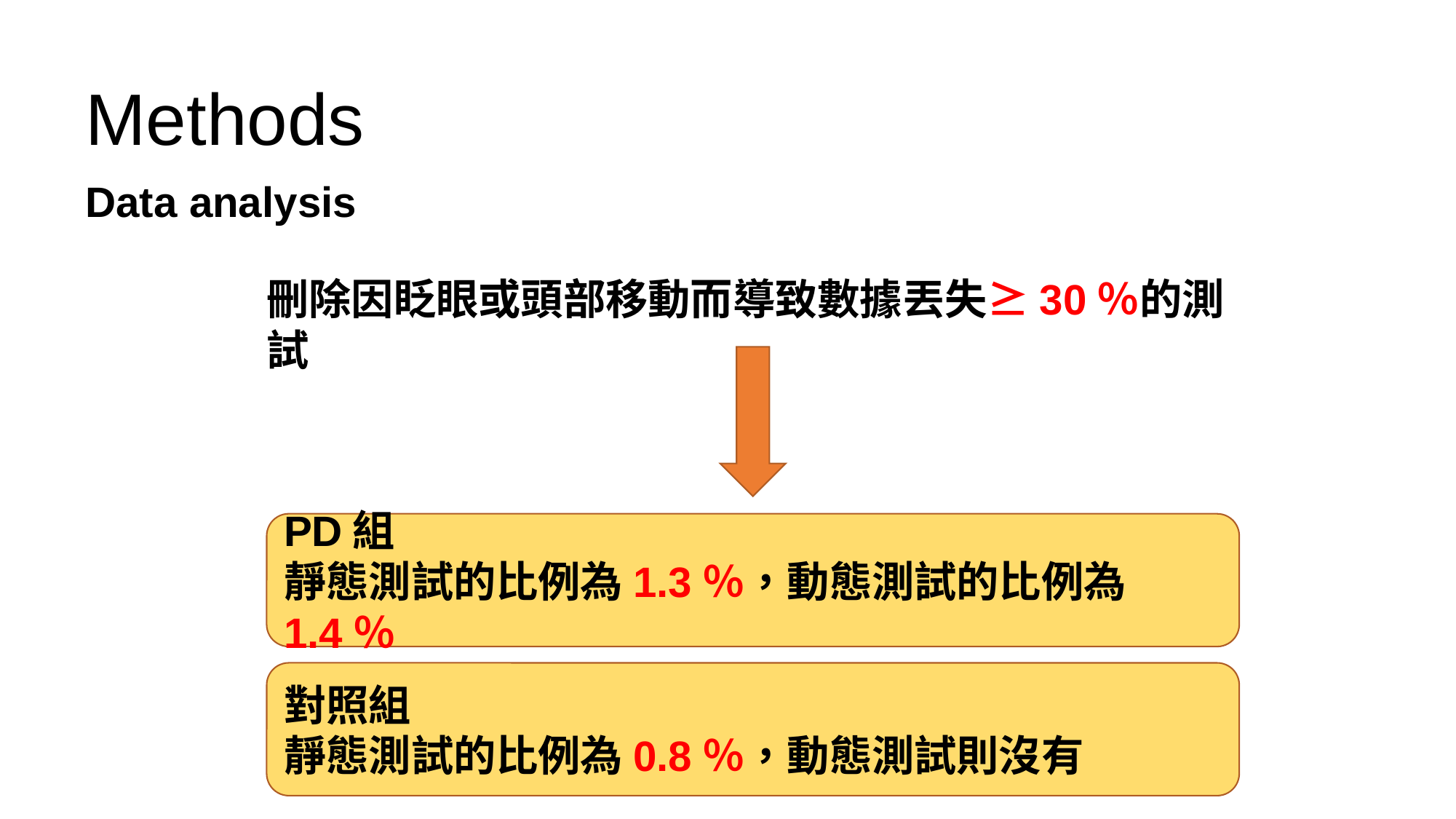

Methods
Data analysis
刪除因眨眼或頭部移動而導致數據丟失≥30％的測試

PD組
靜態測試的比例為1.3％，動態測試的比例為1.4％
對照組
靜態測試的比例為0.8％，動態測試則沒有